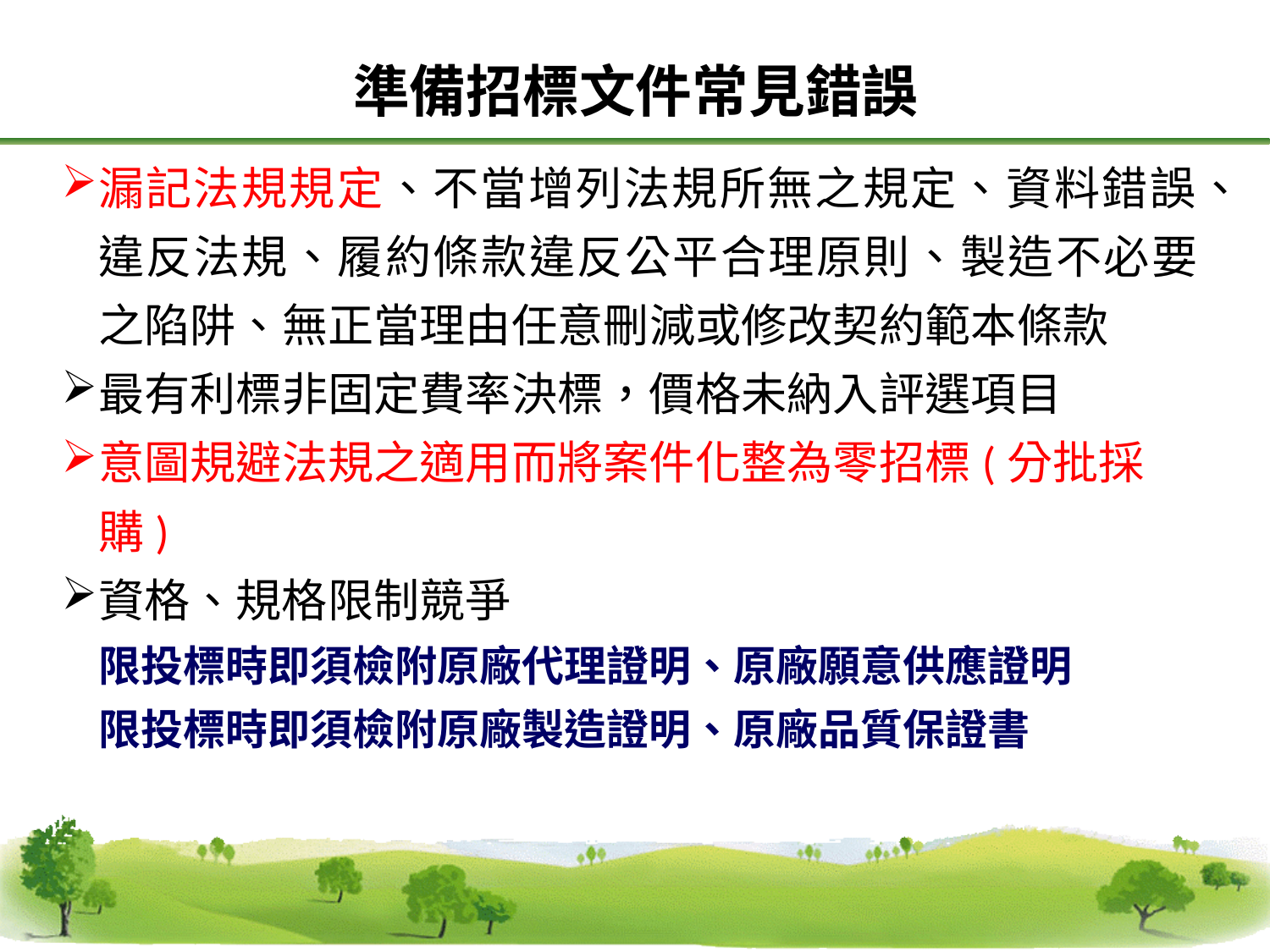

準備招標文件常見錯誤
漏記法規規定、不當增列法規所無之規定、資料錯誤、違反法規、履約條款違反公平合理原則、製造不必要之陷阱、無正當理由任意刪減或修改契約範本條款
最有利標非固定費率決標，價格未納入評選項目
意圖規避法規之適用而將案件化整為零招標(分批採購)
資格、規格限制競爭
限投標時即須檢附原廠代理證明、原廠願意供應證明
限投標時即須檢附原廠製造證明、原廠品質保證書